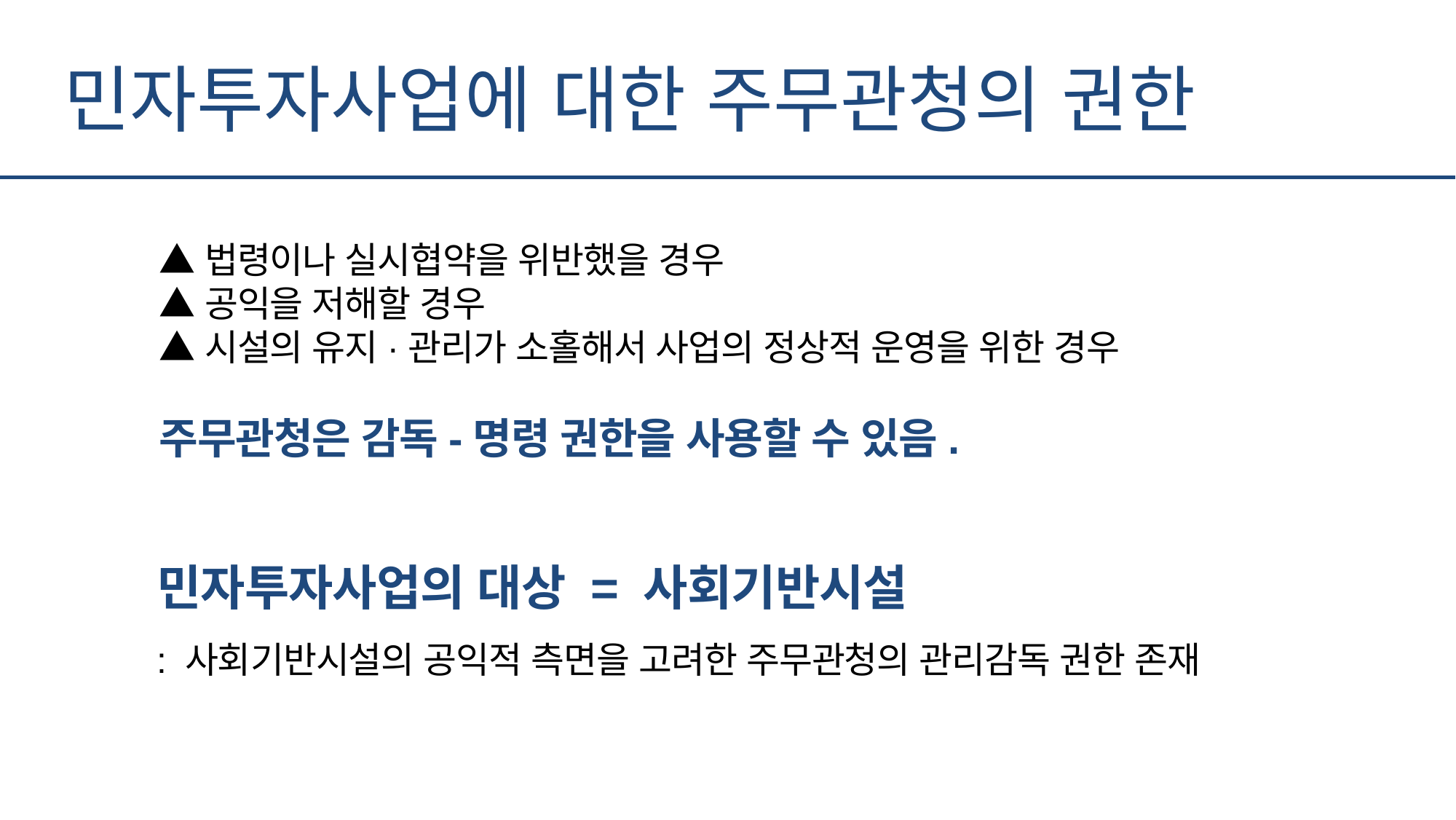

민자투자사업에 대한 주무관청의 권한

▲법령이나 실시협약을 위반했을 경우
▲공익을 저해할 경우
▲시설의 유지·관리가 소홀해서 사업의 정상적 운영을 위한 경우

주무관청은 감독-명령 권한을 사용할 수 있음.

민자투자사업의 대상 = 사회기반시설
: 사회기반시설의 공익적 측면을 고려한 주무관청의 관리감독 권한 존재
11